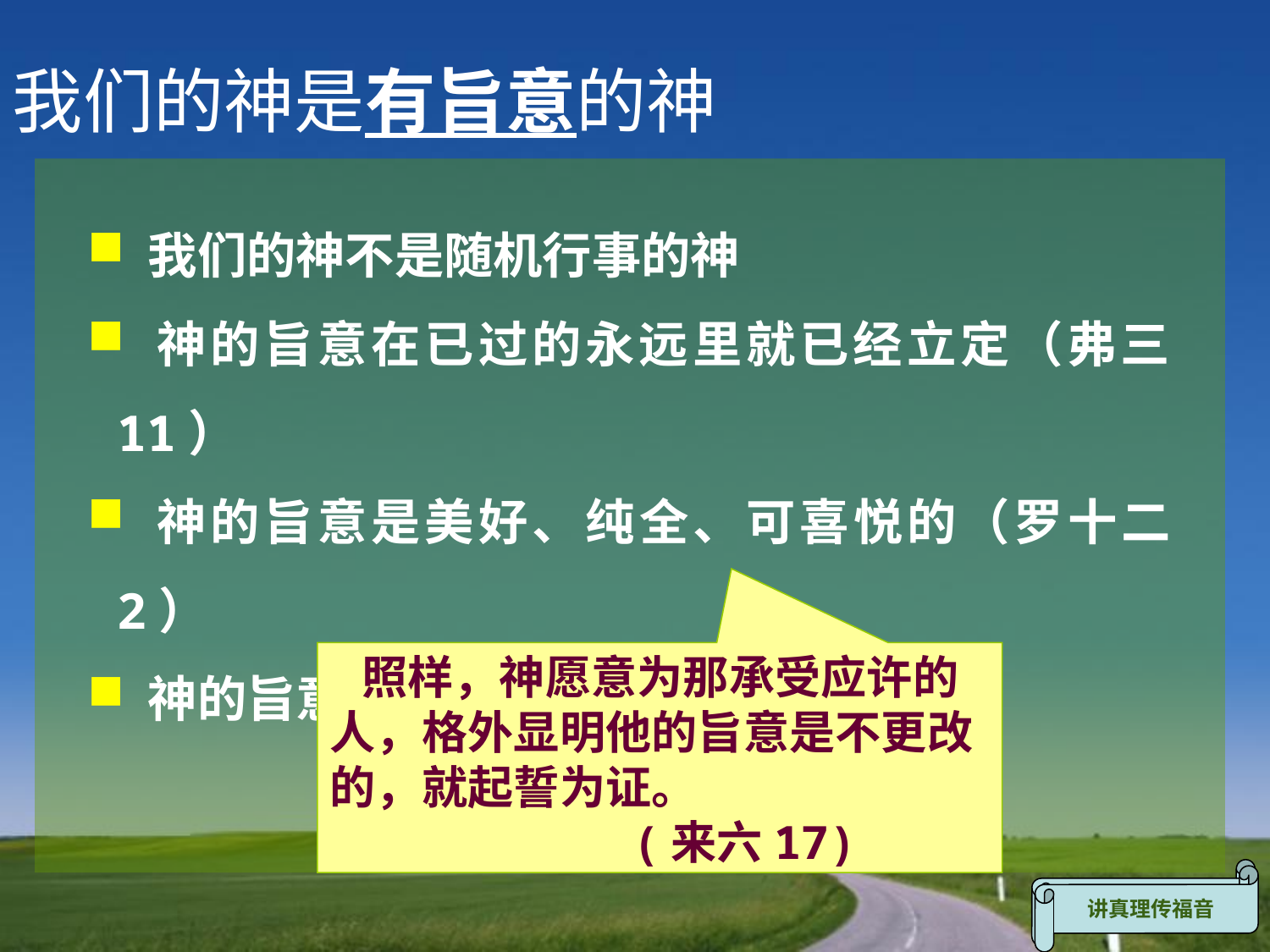

我们的神是有旨意的神

 我们的神不是随机行事的神
 神的旨意在已过的永远里就已经立定（弗三11）
 神的旨意是美好、纯全、可喜悦的（罗十二2）
 神的旨意是永不改变的（来六17）

  照样，神愿意为那承受应许的人，格外显明他的旨意是不更改的，就起誓为证。
           (来六17)
神经纶中的经营
讲真理传福音